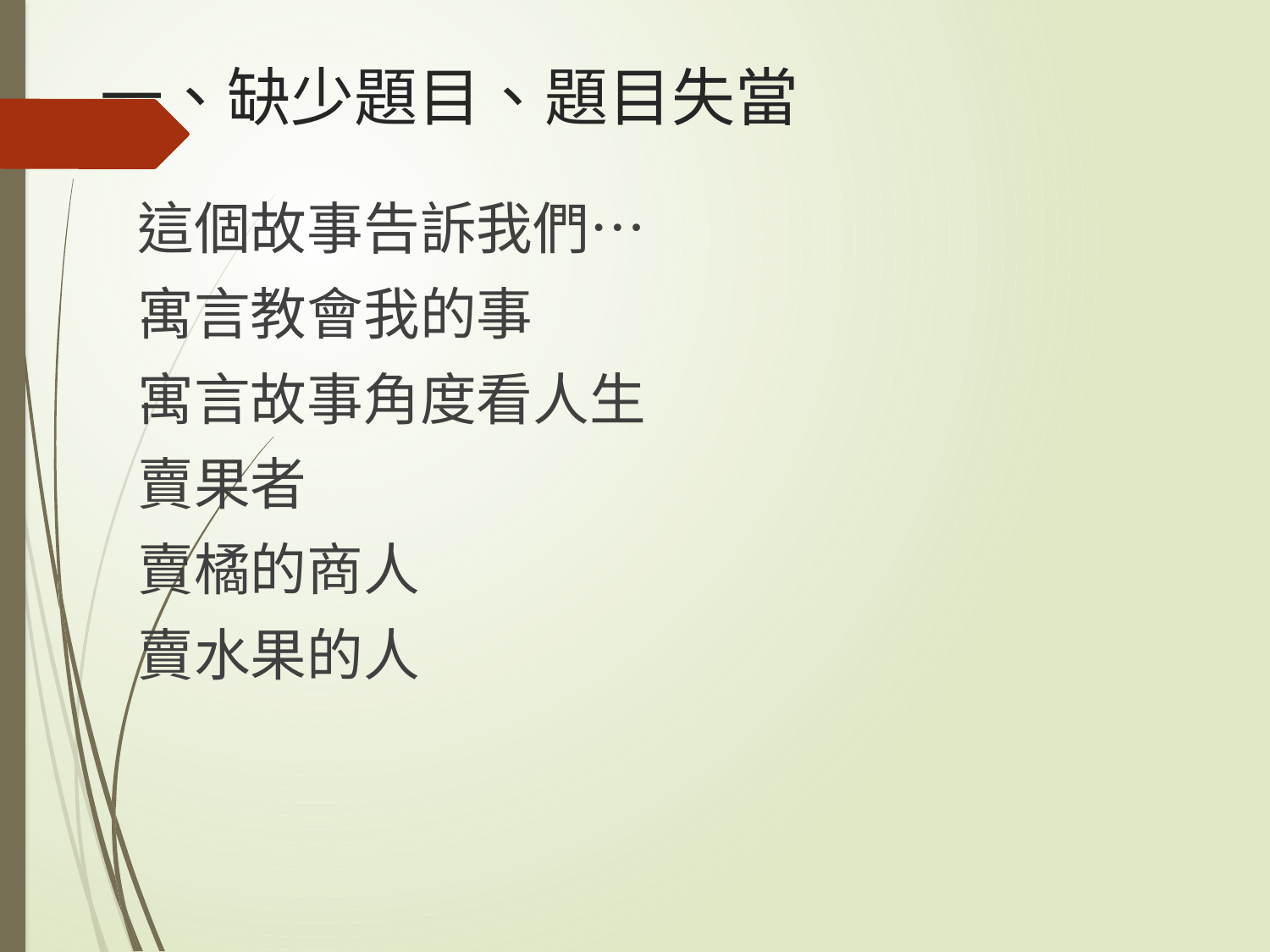

# 一、缺少題目、題目失當
這個故事告訴我們…
寓言教會我的事
寓言故事角度看人生
賣果者
賣橘的商人
賣水果的人